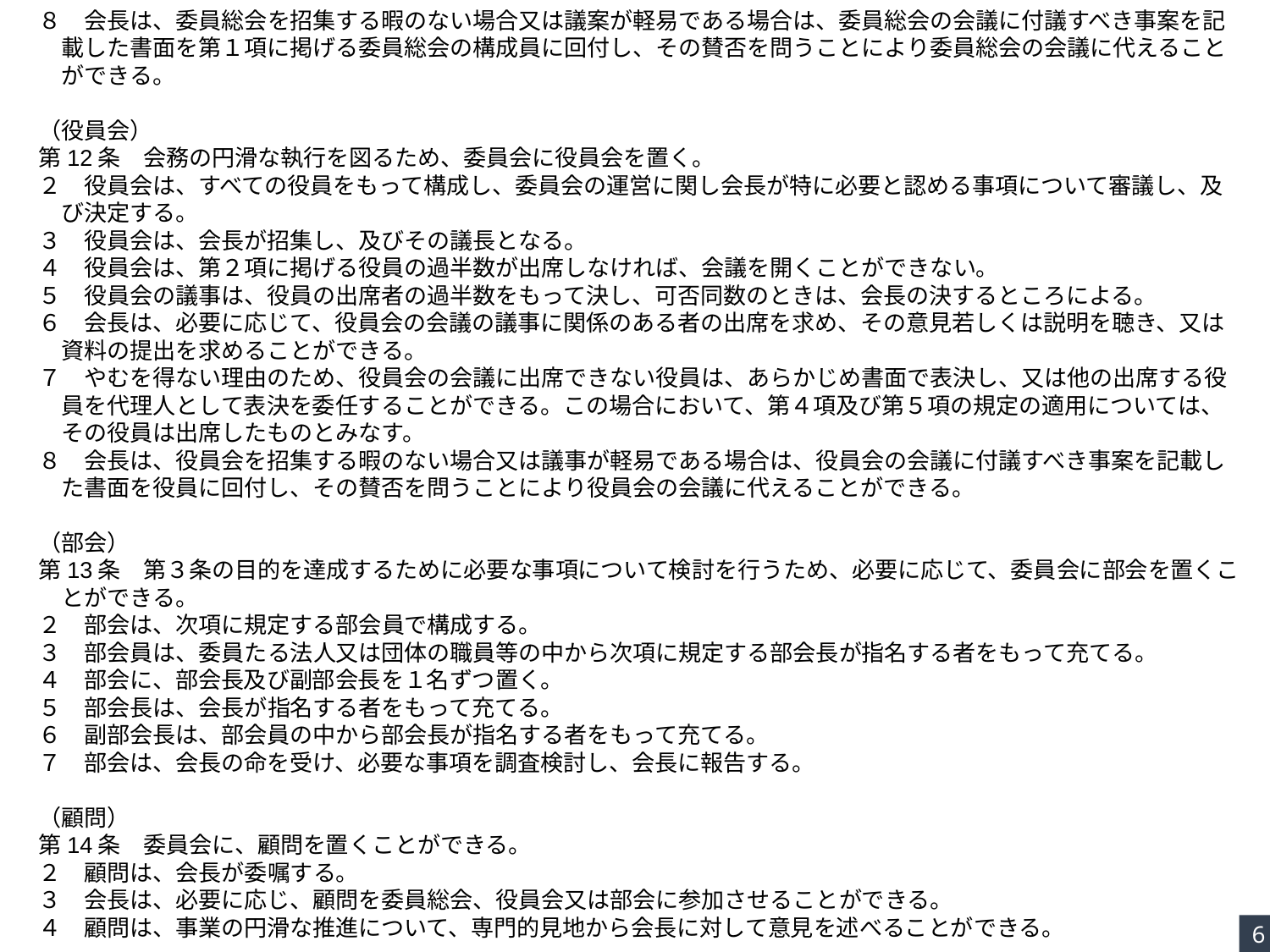

８　会長は、委員総会を招集する暇のない場合又は議案が軽易である場合は、委員総会の会議に付議すべき事案を記
　載した書面を第１項に掲げる委員総会の構成員に回付し、その賛否を問うことにより委員総会の会議に代えること
　ができる。

（役員会）
第12条　会務の円滑な執行を図るため、委員会に役員会を置く。
２　役員会は、すべての役員をもって構成し、委員会の運営に関し会長が特に必要と認める事項について審議し、及
　び決定する。
３　役員会は、会長が招集し、及びその議長となる。
４　役員会は、第２項に掲げる役員の過半数が出席しなければ、会議を開くことができない。
５　役員会の議事は、役員の出席者の過半数をもって決し、可否同数のときは、会長の決するところによる。
６　会長は、必要に応じて、役員会の会議の議事に関係のある者の出席を求め、その意見若しくは説明を聴き、又は
　資料の提出を求めることができる。
７　やむを得ない理由のため、役員会の会議に出席できない役員は、あらかじめ書面で表決し、又は他の出席する役
　員を代理人として表決を委任することができる。この場合において、第４項及び第５項の規定の適用については、
　その役員は出席したものとみなす。
８　会長は、役員会を招集する暇のない場合又は議事が軽易である場合は、役員会の会議に付議すべき事案を記載し
　た書面を役員に回付し、その賛否を問うことにより役員会の会議に代えることができる。

（部会）
第13条　第３条の目的を達成するために必要な事項について検討を行うため、必要に応じて、委員会に部会を置くこ
　とができる。
２　部会は、次項に規定する部会員で構成する。
３　部会員は、委員たる法人又は団体の職員等の中から次項に規定する部会長が指名する者をもって充てる。
４　部会に、部会長及び副部会長を１名ずつ置く。
５　部会長は、会長が指名する者をもって充てる。
６　副部会長は、部会員の中から部会長が指名する者をもって充てる。
７　部会は、会長の命を受け、必要な事項を調査検討し、会長に報告する。

（顧問）
第14条　委員会に、顧問を置くことができる。
２　顧問は、会長が委嘱する。
３　会長は、必要に応じ、顧問を委員総会、役員会又は部会に参加させることができる。
４　顧問は、事業の円滑な推進について、専門的見地から会長に対して意見を述べることができる。
6